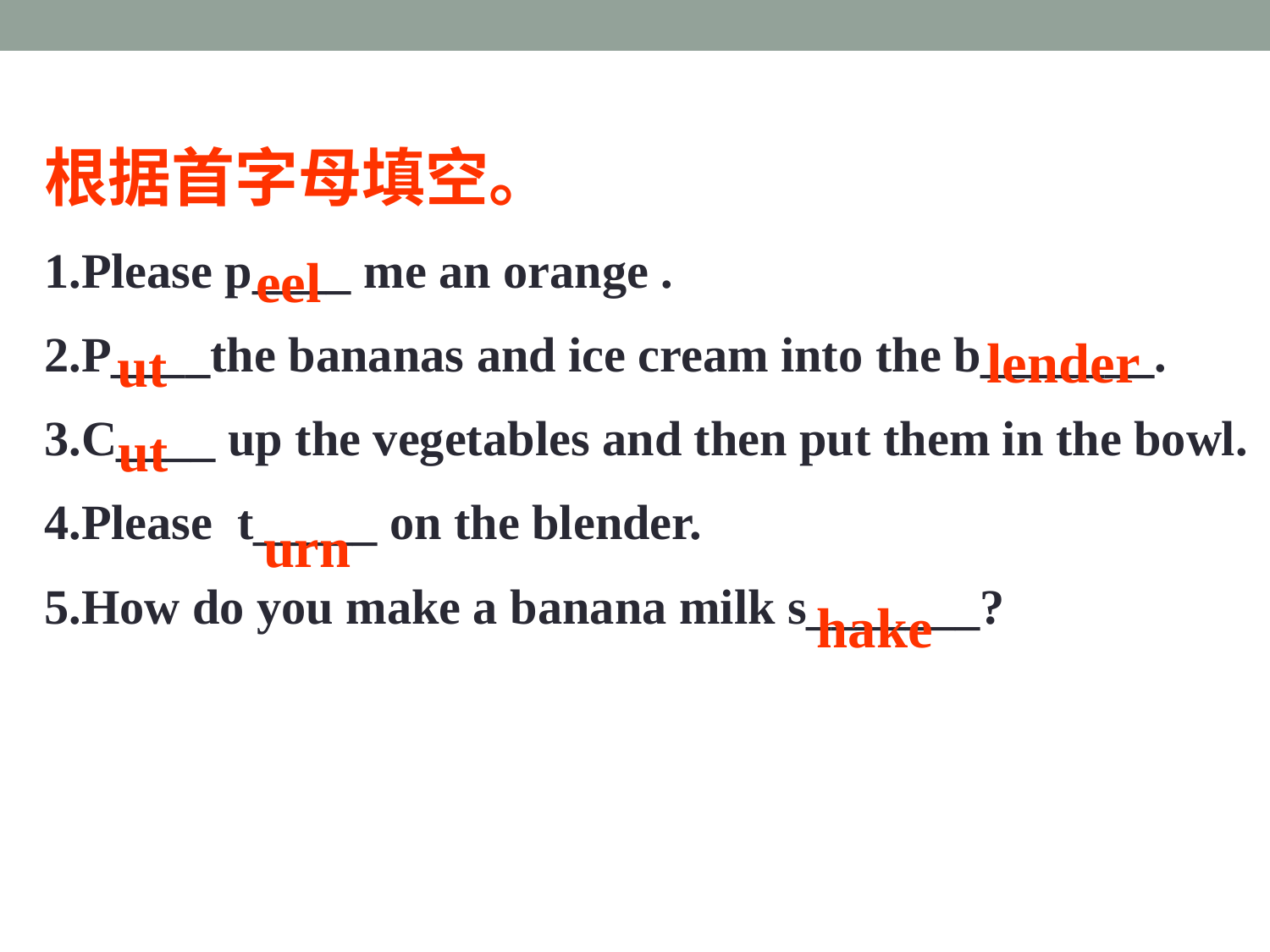

根据首字母填空。
1.Please p____ me an orange .
2.P____the bananas and ice cream into the b_______.
3.C____ up the vegetables and then put them in the bowl.
4.Please  t_____ on the blender.
5.How do you make a banana milk s_______?
eel
lender
ut
ut
urn
hake